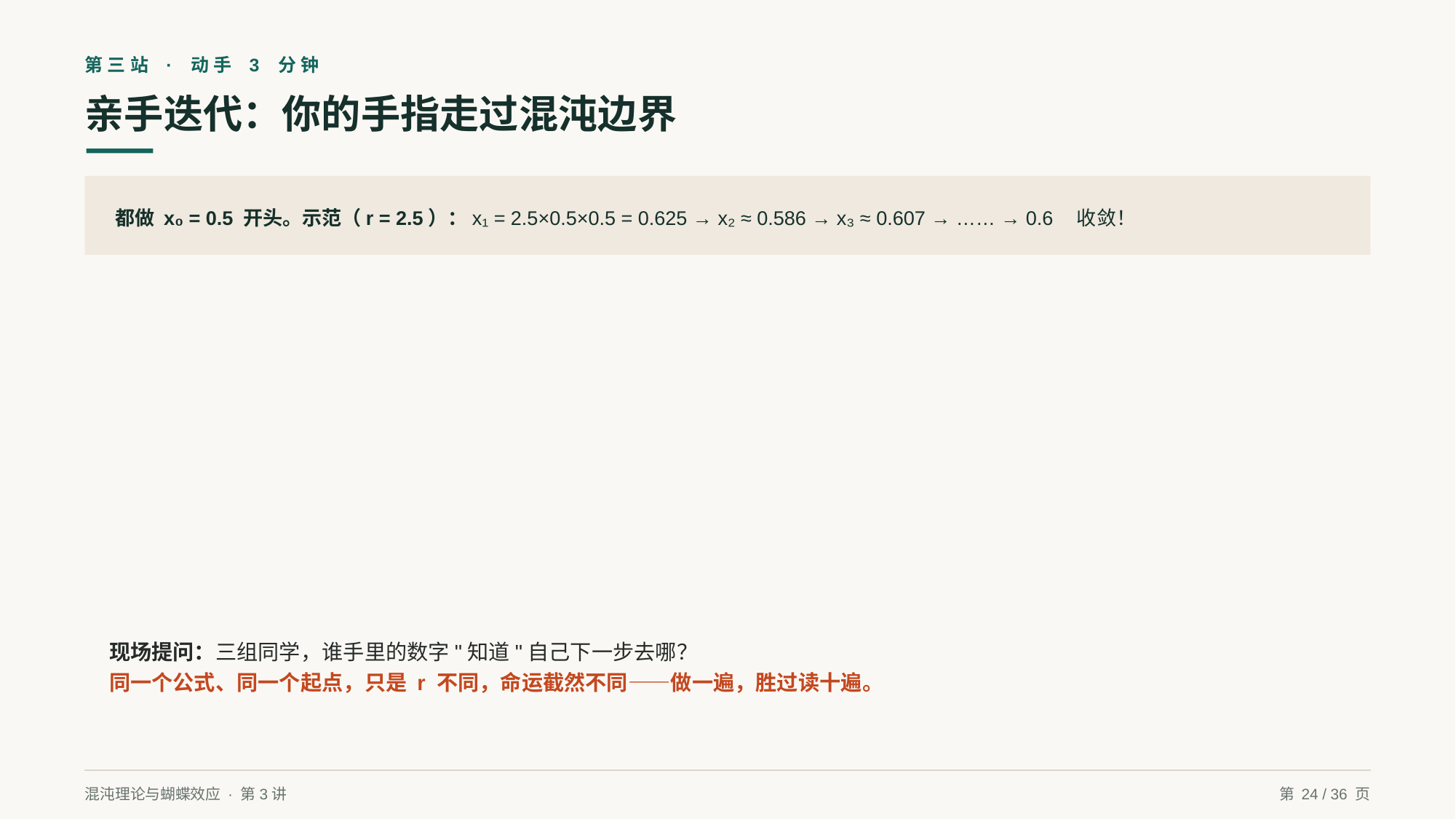

第三站 · 动手 3 分钟
亲手迭代：你的手指走过混沌边界

都做 x₀ = 0.5 开头。示范（r = 2.5）：x₁ = 2.5×0.5×0.5 = 0.625 → x₂ ≈ 0.586 → x₃ ≈ 0.607 → …… → 0.6　收敛！
现场提问：三组同学，谁手里的数字"知道"自己下一步去哪？
同一个公式、同一个起点，只是 r 不同，命运截然不同——做一遍，胜过读十遍。

混沌理论与蝴蝶效应 · 第3讲
第 24 / 36 页